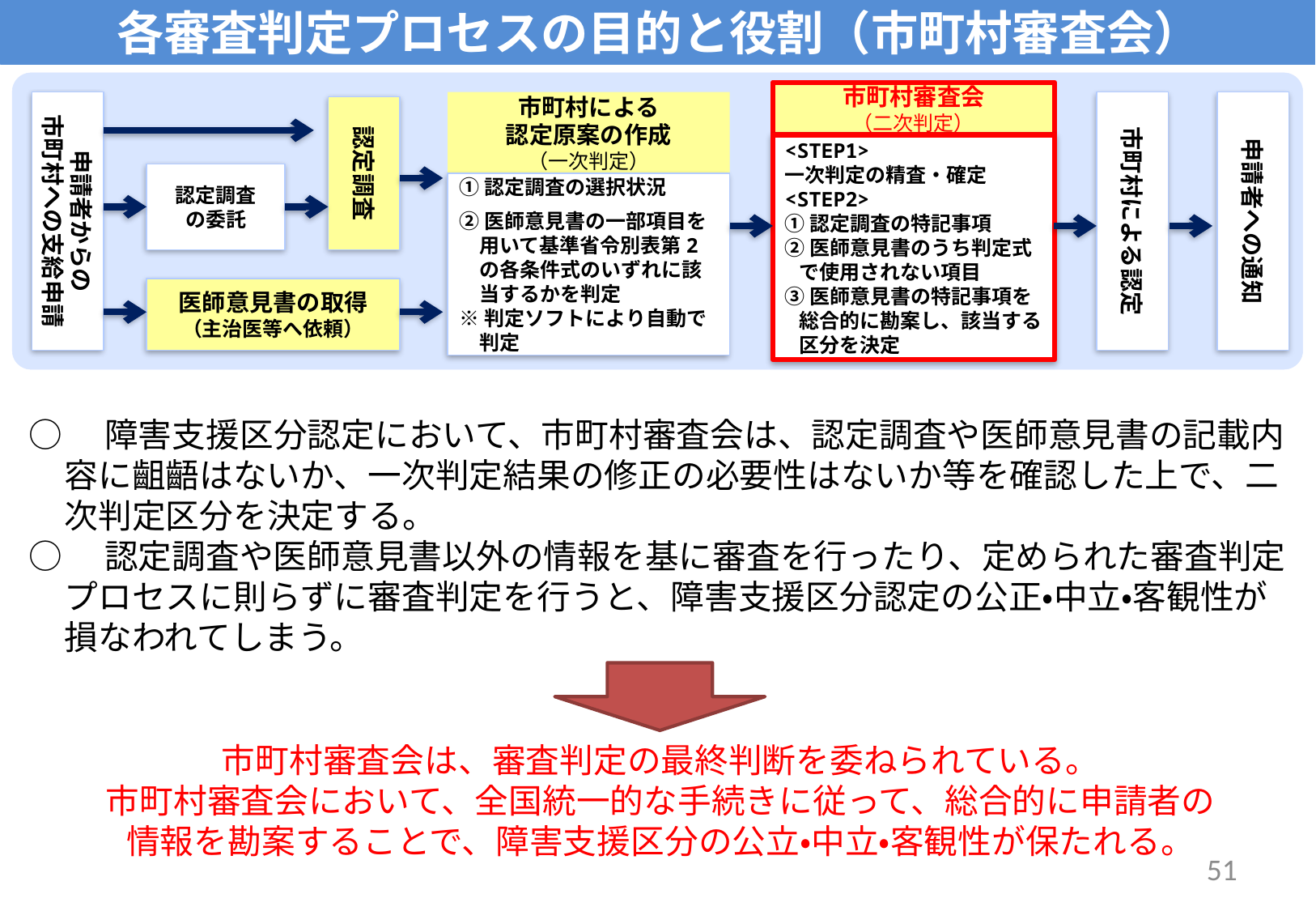

# 各審査判定プロセスの目的と役割（市町村審査会）

市町村審査会
（二次判定）
申請者からの
市町村への支給申請
市町村による
認定原案の作成
（一次判定）
市町村による認定
申請者への通知
認定調査

<STEP1>
一次判定の精査・確定
<STEP2>
①認定調査の特記事項
②医師意見書のうち判定式で使用されない項目
③医師意見書の特記事項を総合的に勘案し、該当する区分を決定

認定調査
の委託
①認定調査の選択状況
②医師意見書の一部項目を用いて基準省令別表第2の各条件式のいずれに該当するかを判定
※判定ソフトにより自動で判定
医師意見書の取得
（主治医等へ依頼）
○　障害支援区分認定において、市町村審査会は、認定調査や医師意見書の記載内容に齟齬はないか、一次判定結果の修正の必要性はないか等を確認した上で、二次判定区分を決定する。
○　認定調査や医師意見書以外の情報を基に審査を行ったり、定められた審査判定プロセスに則らずに審査判定を行うと、障害支援区分認定の公正・中立・客観性が損なわれてしまう。

市町村審査会は、審査判定の最終判断を委ねられている。
市町村審査会において、全国統一的な手続きに従って、総合的に申請者の
情報を勘案することで、障害支援区分の公立・中立・客観性が保たれる。
51